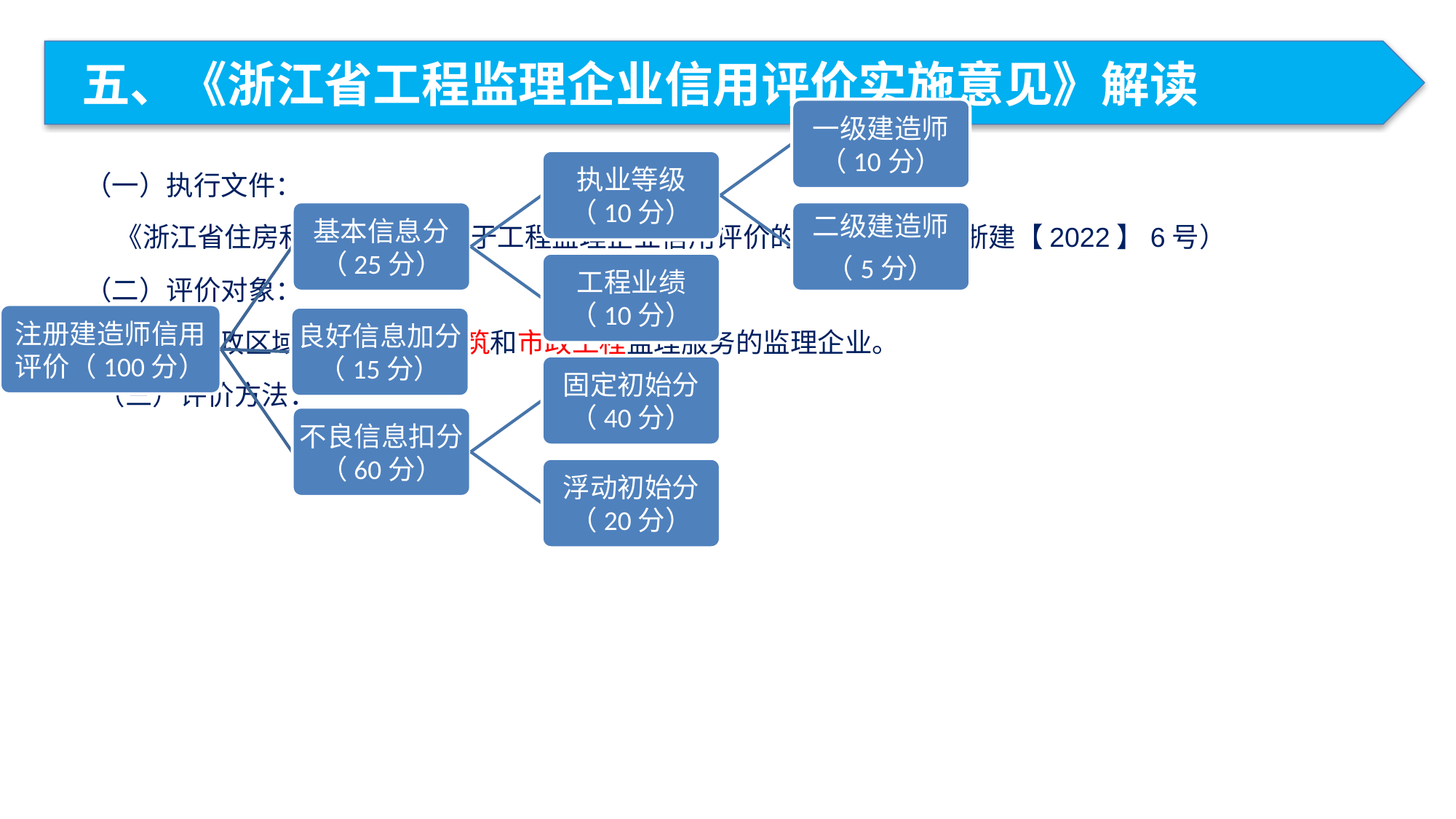

五、《浙江省工程监理企业信用评价实施意见》解读

   （一）执行文件：
        《浙江省住房和城乡建设厅关于工程监理企业信用评价的实施意见》（浙建【2022】6号）
   （二）评价对象：
     本省行政区域内从事房屋建筑和市政工程监理服务的监理企业。
（三）评价方法：

注册建造师信用评价（100分）

基本信息分（25分）

执业等级（10分）

一级建造师（10分）

二级建造师
（5分）

工程业绩（10分）

良好信息加分（15分）

不良信息扣分（60分）

固定初始分（40分）

浮动初始分（20分）